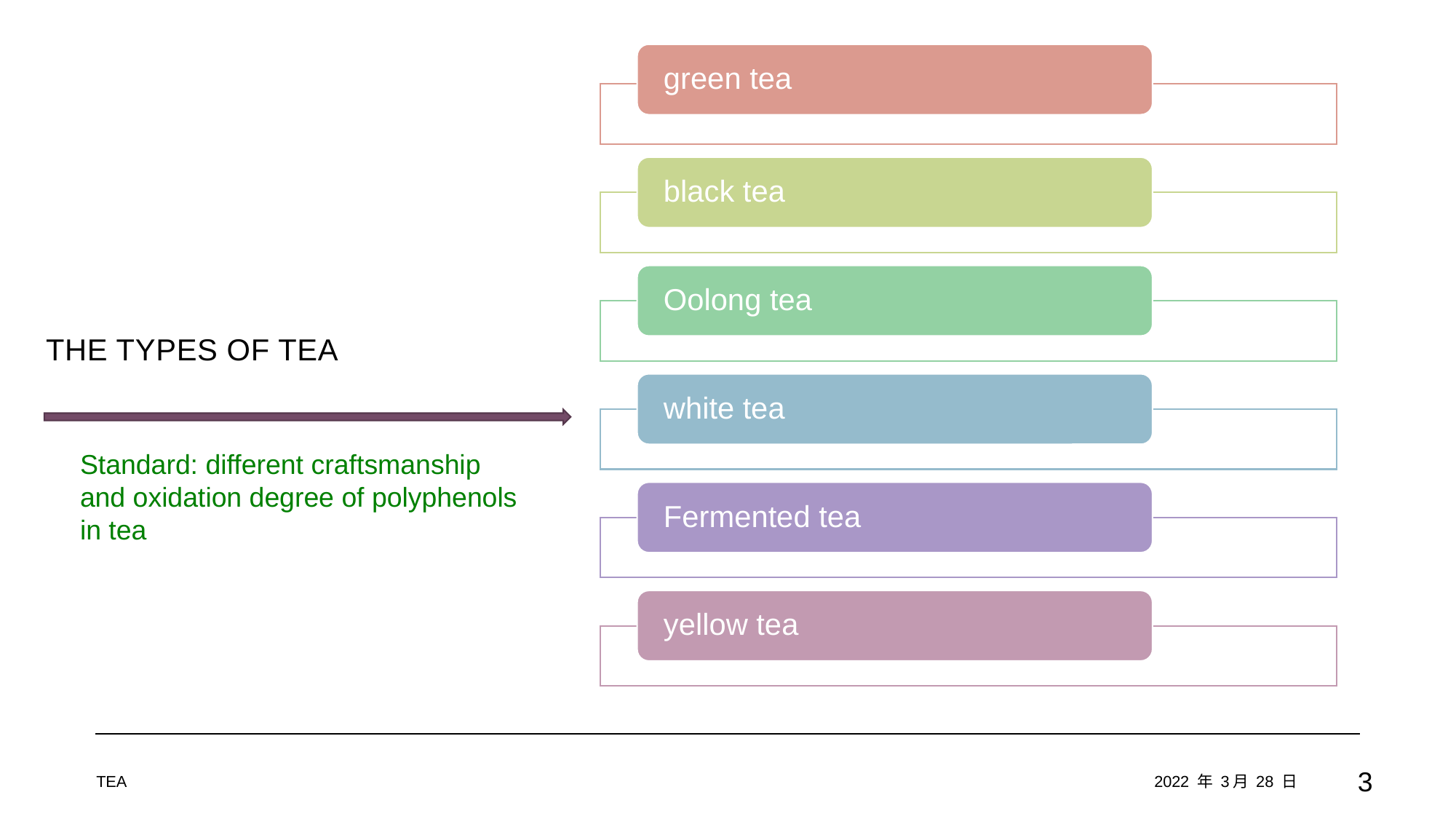

green tea
black tea
Oolong tea
white tea
Fermented tea
yellow tea
# the types of tea

Standard: different craftsmanship and oxidation degree of polyphenols in tea
TEA
2022 年 3月 28 日
3